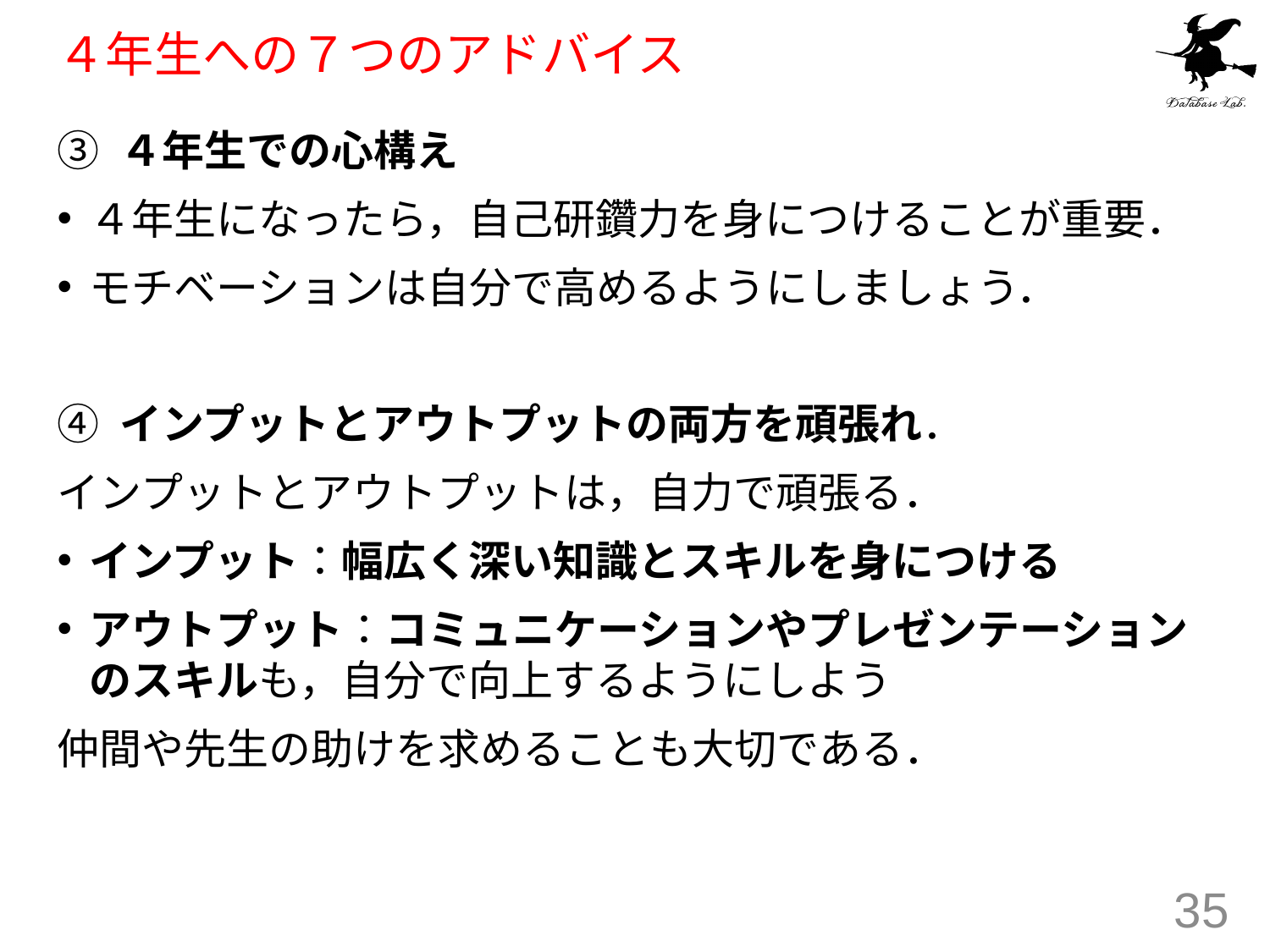

# ４年生への７つのアドバイス
③ ４年生での心構え
４年生になったら，自己研鑽力を身につけることが重要．
モチベーションは自分で高めるようにしましょう．

④ インプットとアウトプットの両方を頑張れ．
インプットとアウトプットは，自力で頑張る．
インプット：幅広く深い知識とスキルを身につける
アウトプット：コミュニケーションやプレゼンテーションのスキルも，自分で向上するようにしよう
仲間や先生の助けを求めることも大切である．

35